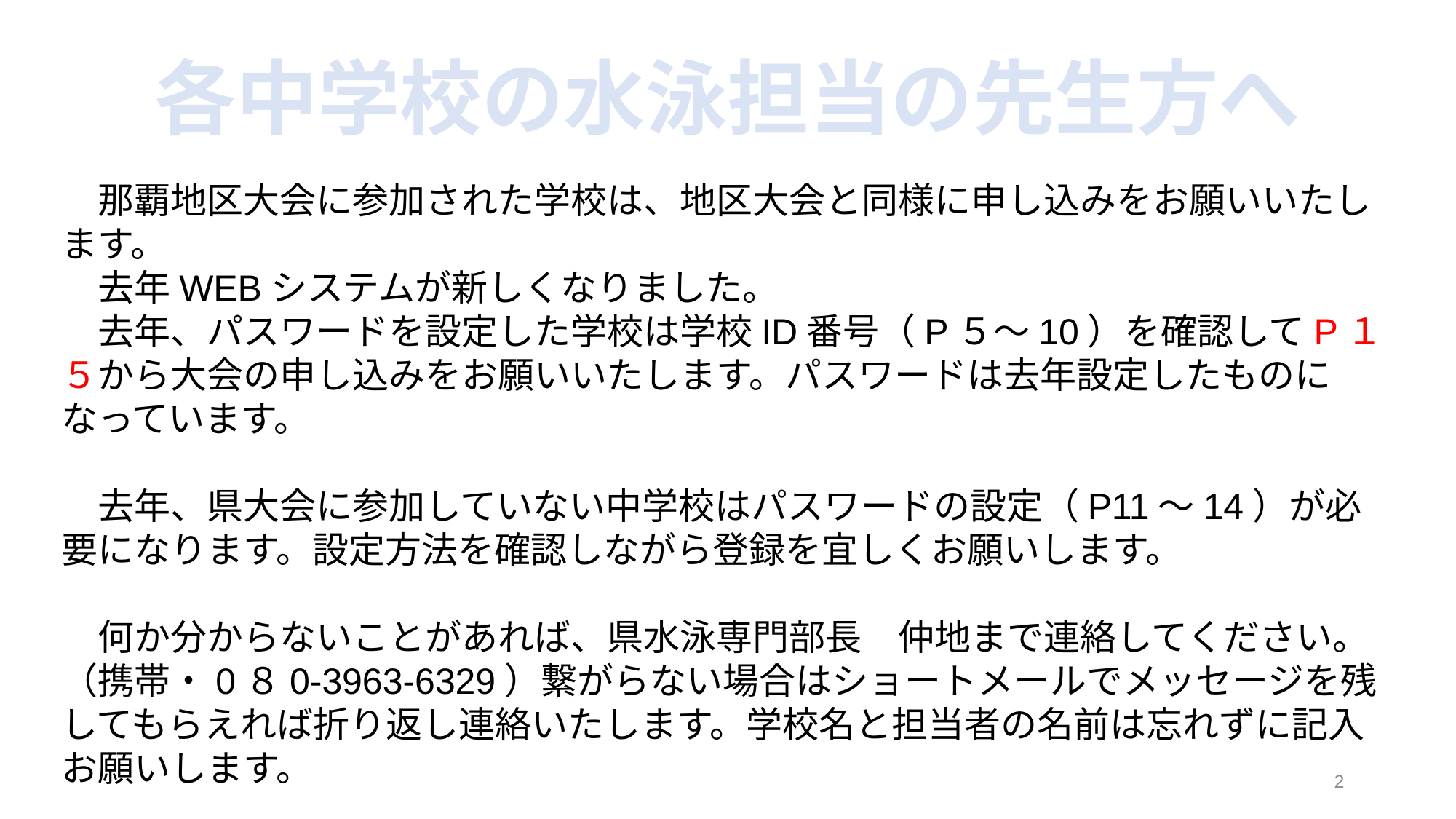

各中学校の水泳担当の先生方へ
　那覇地区大会に参加された学校は、地区大会と同様に申し込みをお願いいたします。
　去年WEBシステムが新しくなりました。
　去年、パスワードを設定した学校は学校ID番号（P５～10）を確認してP１５から大会の申し込みをお願いいたします。パスワードは去年設定したものになっています。

　去年、県大会に参加していない中学校はパスワードの設定（P11～14）が必要になります。設定方法を確認しながら登録を宜しくお願いします。

　何か分からないことがあれば、県水泳専門部長　仲地まで連絡してください。（携帯・0８0-3963-6329）繋がらない場合はショートメールでメッセージを残してもらえれば折り返し連絡いたします。学校名と担当者の名前は忘れずに記入お願いします。
2